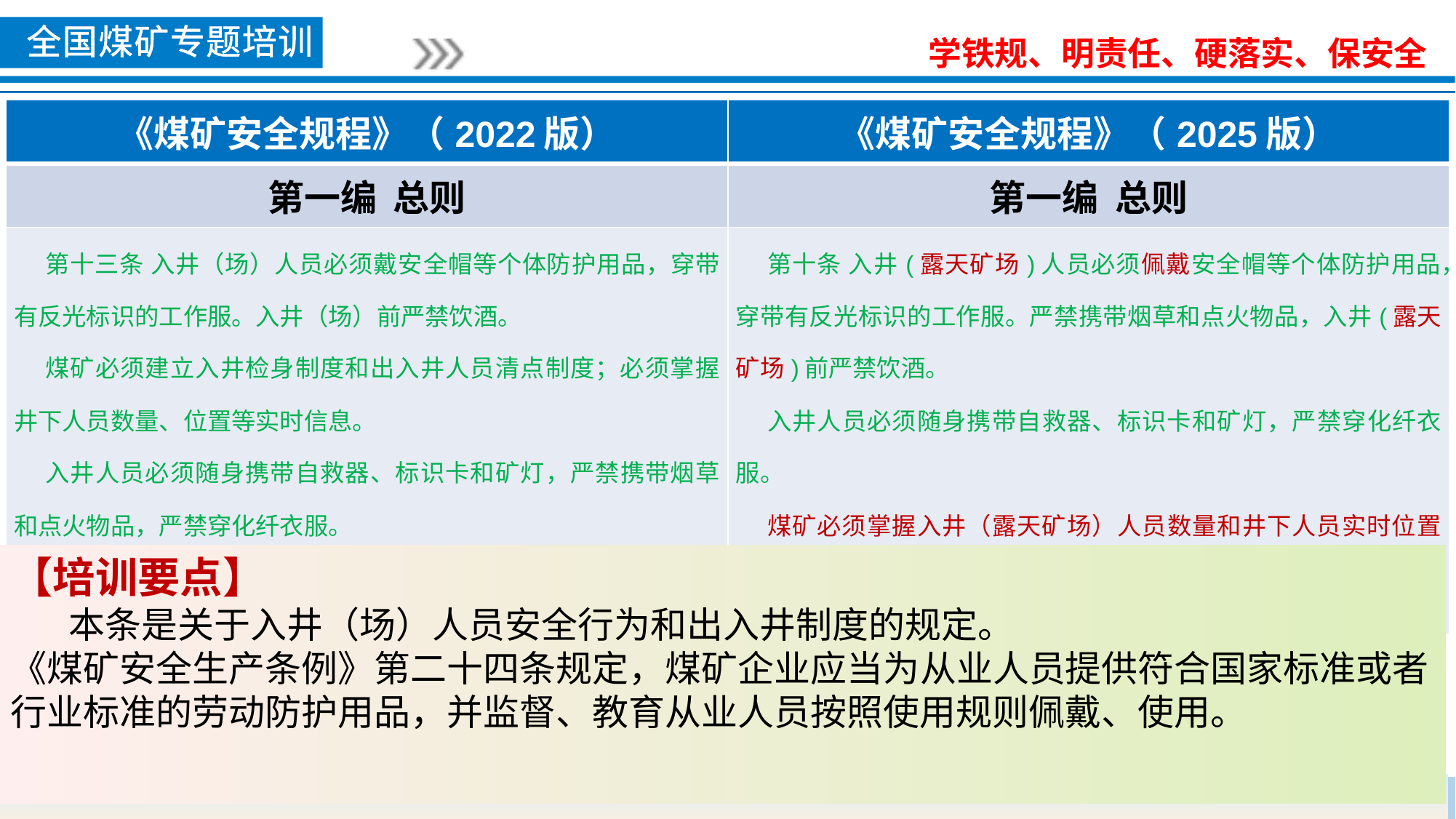

| 《煤矿安全规程》（2022版） | 《煤矿安全规程》（2025版） |
| --- | --- |
| 第一编 总则 | 第一编 总则 |
| 第十三条 入井（场）人员必须戴安全帽等个体防护用品，穿带有反光标识的工作服。入井（场）前严禁饮酒。 煤矿必须建立入井检身制度和出入井人员清点制度；必须掌握井下人员数量、位置等实时信息。 入井人员必须随身携带自救器、标识卡和矿灯，严禁携带烟草和点火物品，严禁穿化纤衣服。 | 第十条 入井(露天矿场)人员必须佩戴安全帽等个体防护用品，穿带有反光标识的工作服。严禁携带烟草和点火物品，入井(露天矿场)前严禁饮酒。 入井人员必须随身携带自救器、标识卡和矿灯，严禁穿化纤衣服。 煤矿必须掌握入井（露天矿场）人员数量和井下人员实时位置信息。 |
【培训要点】
      本条是关于入井（场）人员安全行为和出入井制度的规定。
《煤矿安全生产条例》第二十四条规定，煤矿企业应当为从业人员提供符合国家标准或者行业标准的劳动防护用品，并监督、教育从业人员按照使用规则佩戴、使用。